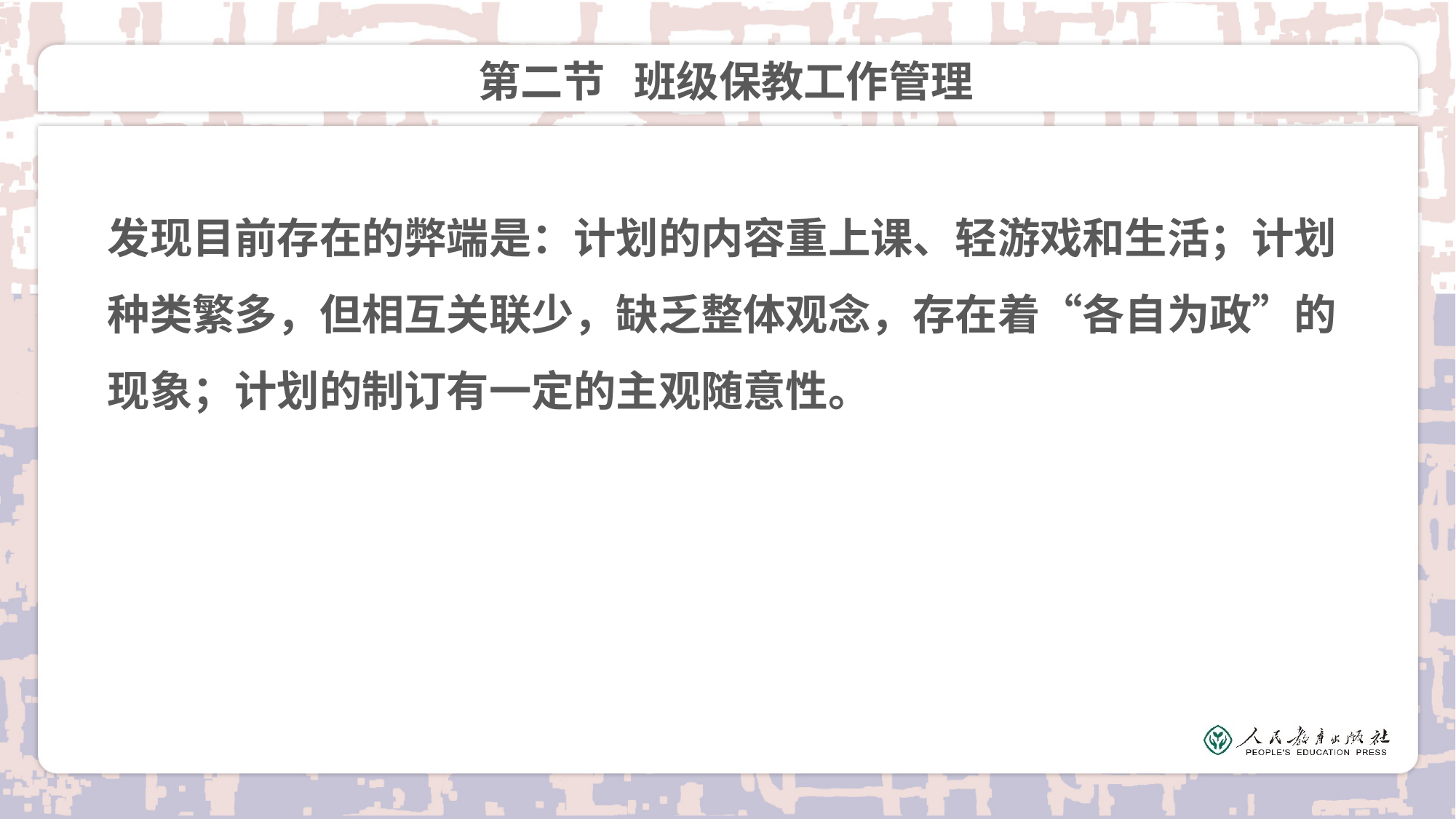

# 第二节   班级保教工作管理
发现目前存在的弊端是：计划的内容重上课、轻游戏和生活；计划种类繁多，但相互关联少，缺乏整体观念，存在着“各自为政”的现象；计划的制订有一定的主观随意性。